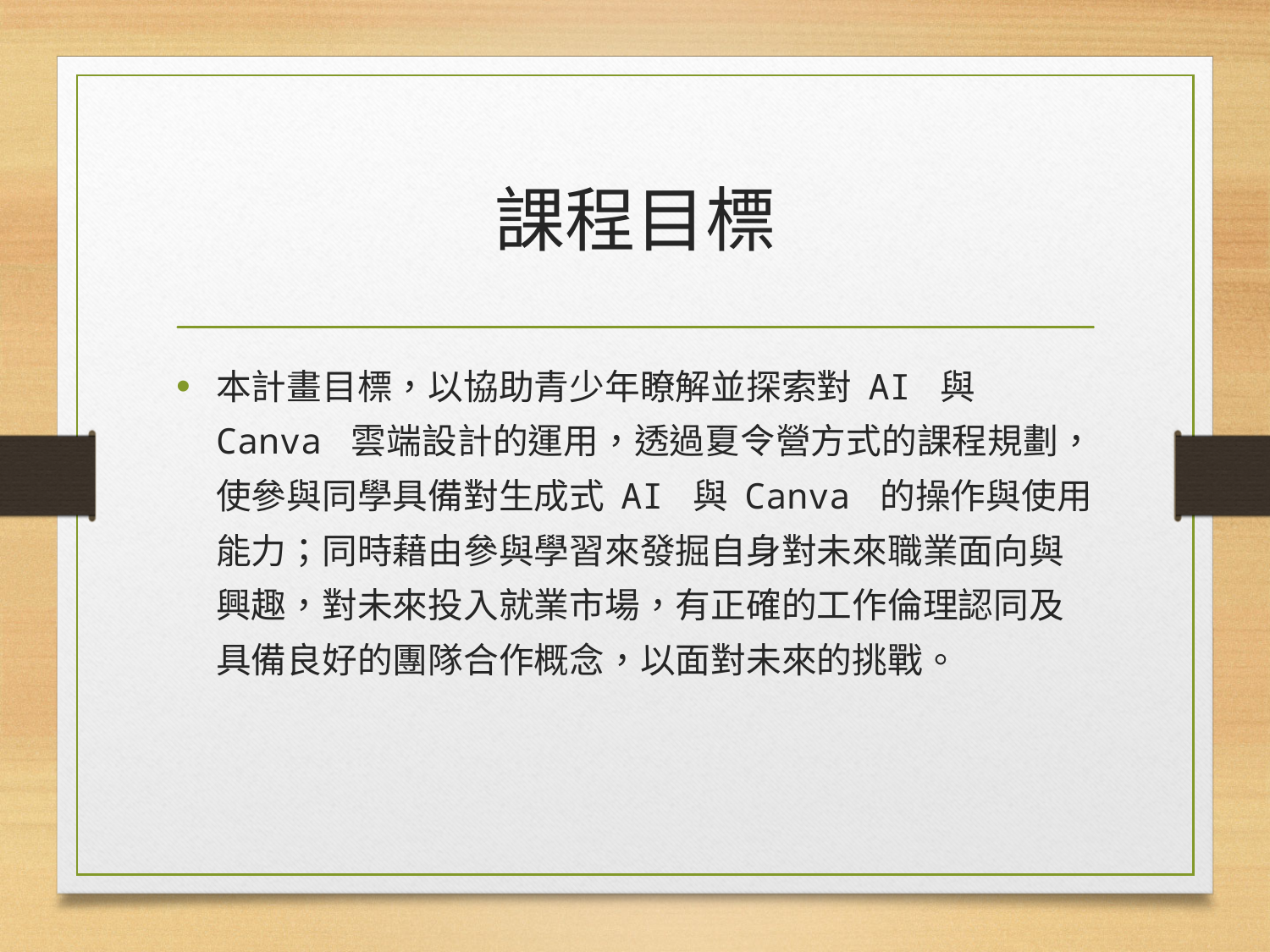

# 課程目標
本計畫目標，以協助青少年瞭解並探索對 AI 與 Canva 雲端設計的運用，透過夏令營方式的課程規劃，使參與同學具備對生成式 AI 與 Canva 的操作與使用能力；同時藉由參與學習來發掘自身對未來職業面向與興趣，對未來投入就業市場，有正確的工作倫理認同及具備良好的團隊合作概念，以面對未來的挑戰。